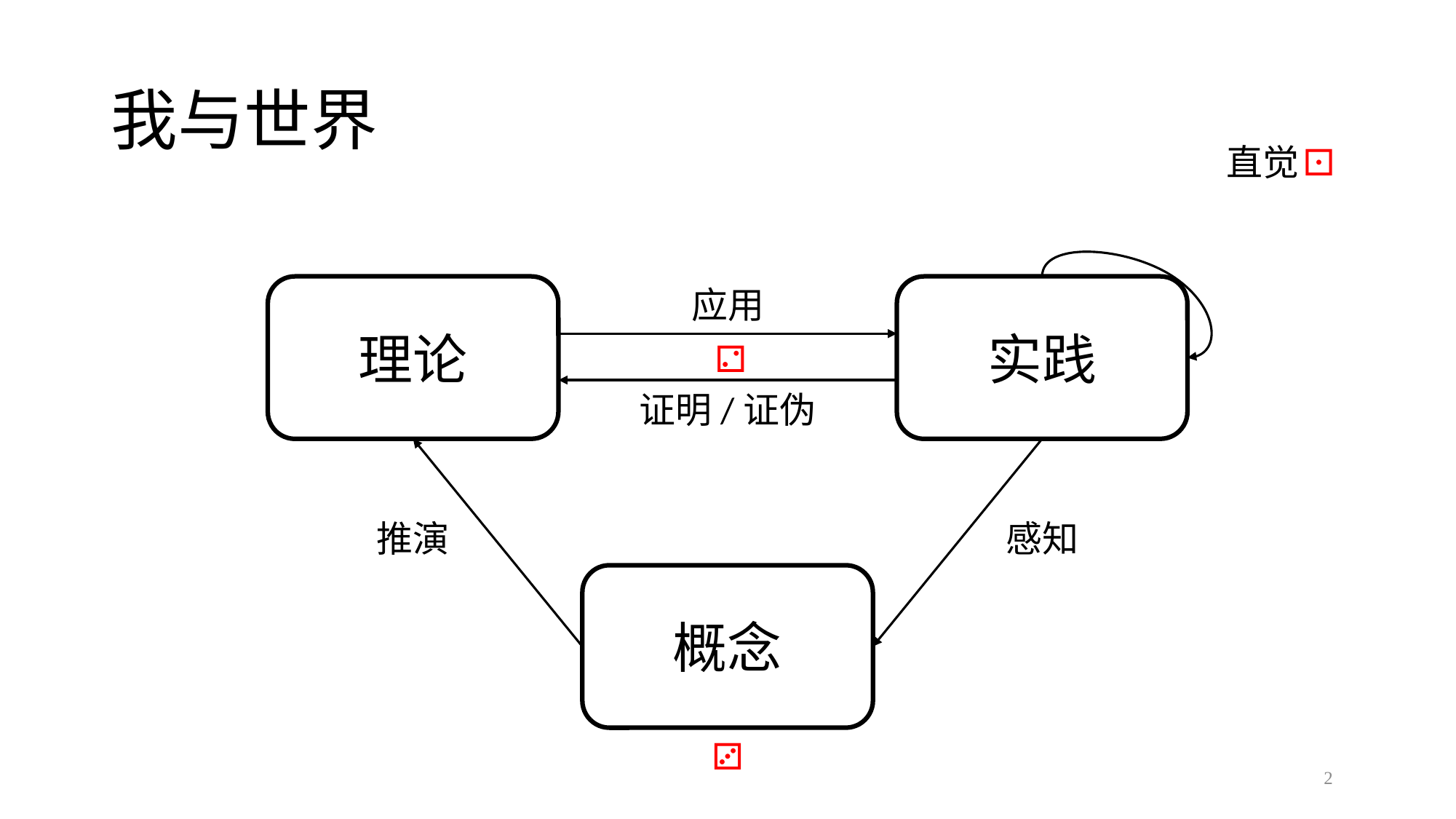

# 我与世界
直觉
⚀
应用
实践
理论
⚁
证明/证伪
推演
感知
概念
⚂
2